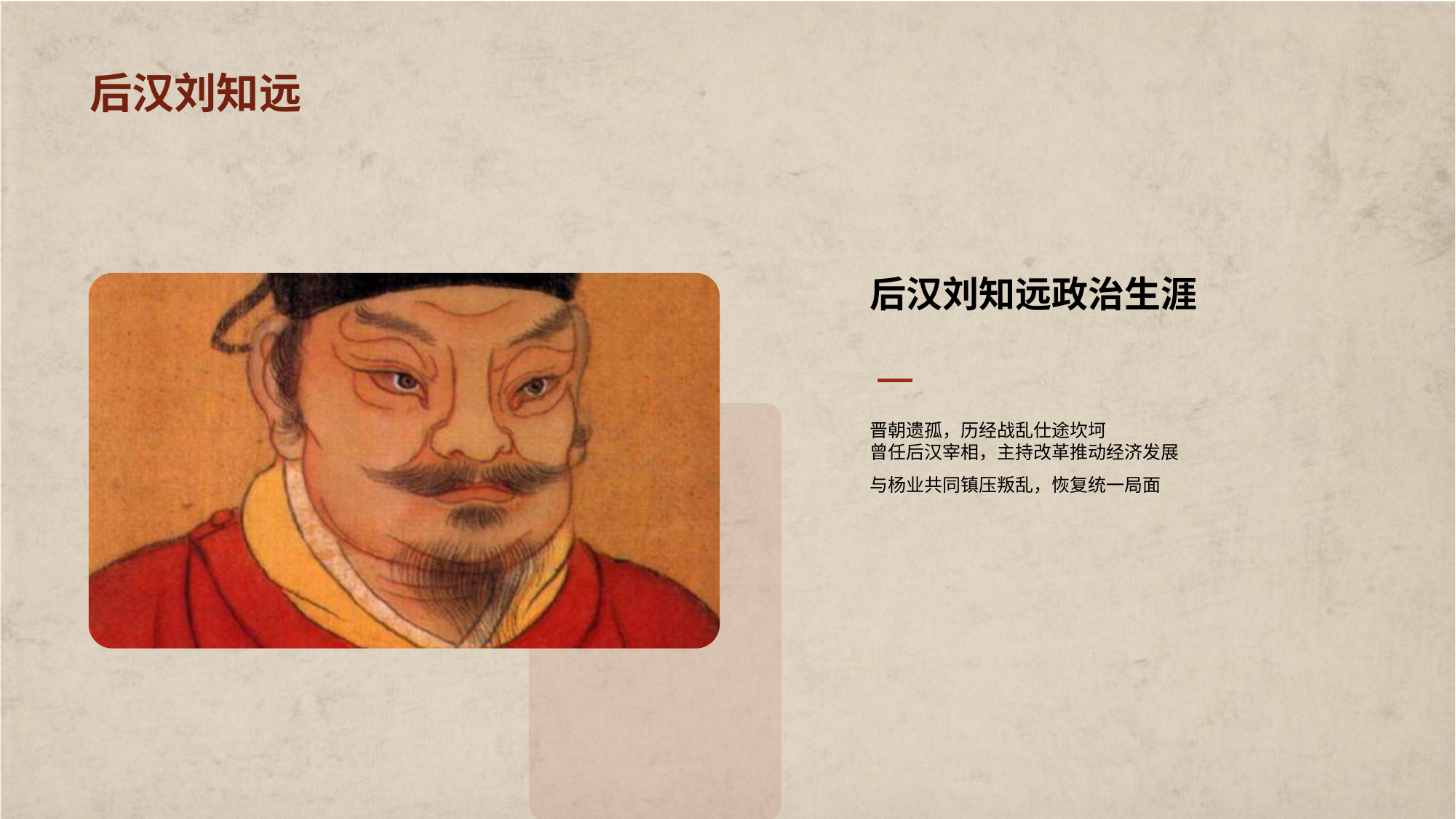

# 后汉刘知远
后汉刘知远政治生涯
晋朝遗孤，历经战乱仕途坎坷
曾任后汉宰相，主持改革推动经济发展
与杨业共同镇压叛乱，恢复统一局面